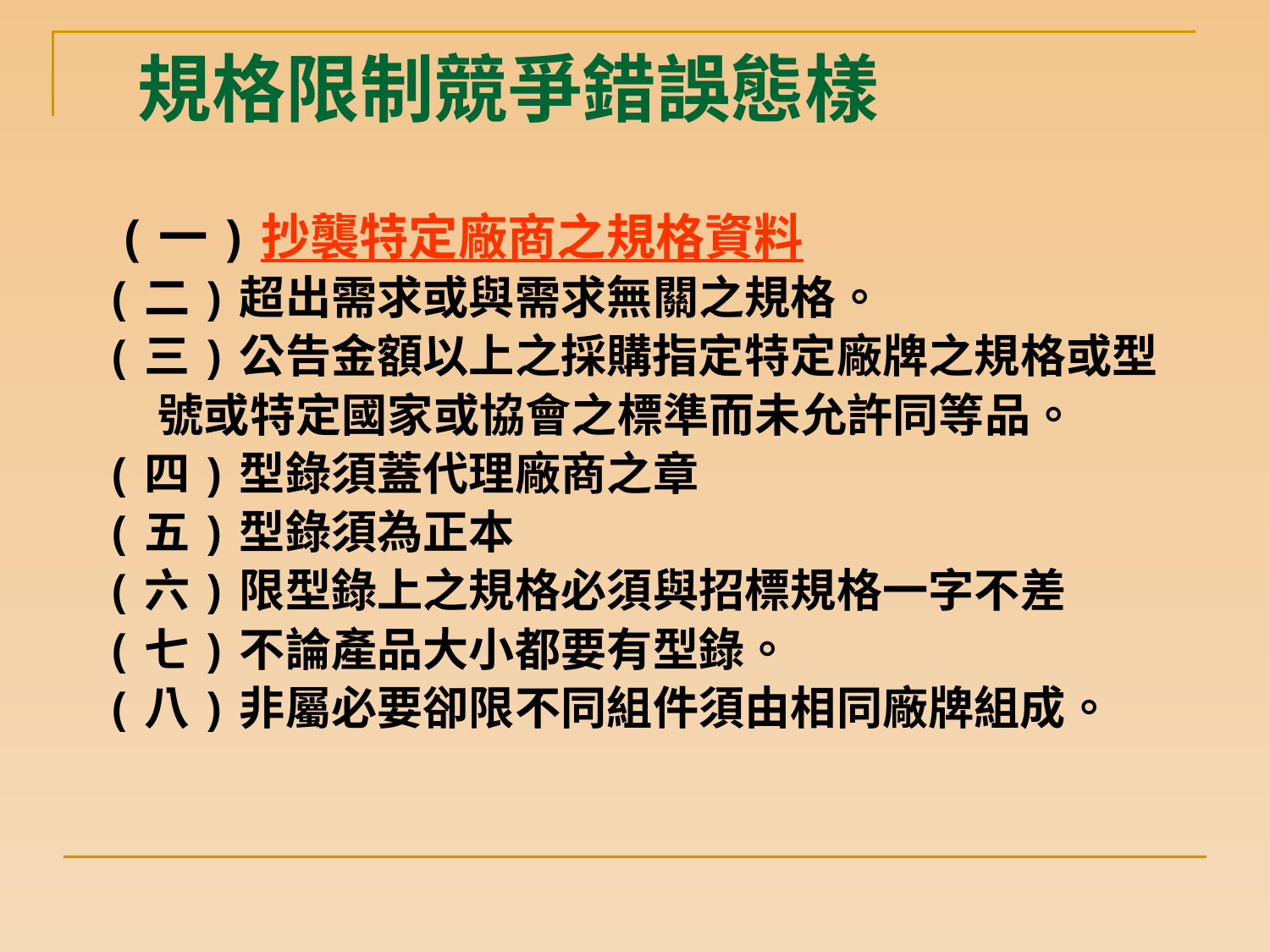

# 規格限制競爭錯誤態樣
  (一)抄襲特定廠商之規格資料
(二)超出需求或與需求無關之規格。
(三)公告金額以上之採購指定特定廠牌之規格或型
    號或特定國家或協會之標準而未允許同等品。
(四)型錄須蓋代理廠商之章
(五)型錄須為正本
(六)限型錄上之規格必須與招標規格一字不差
(七)不論產品大小都要有型錄。
(八)非屬必要卻限不同組件須由相同廠牌組成。